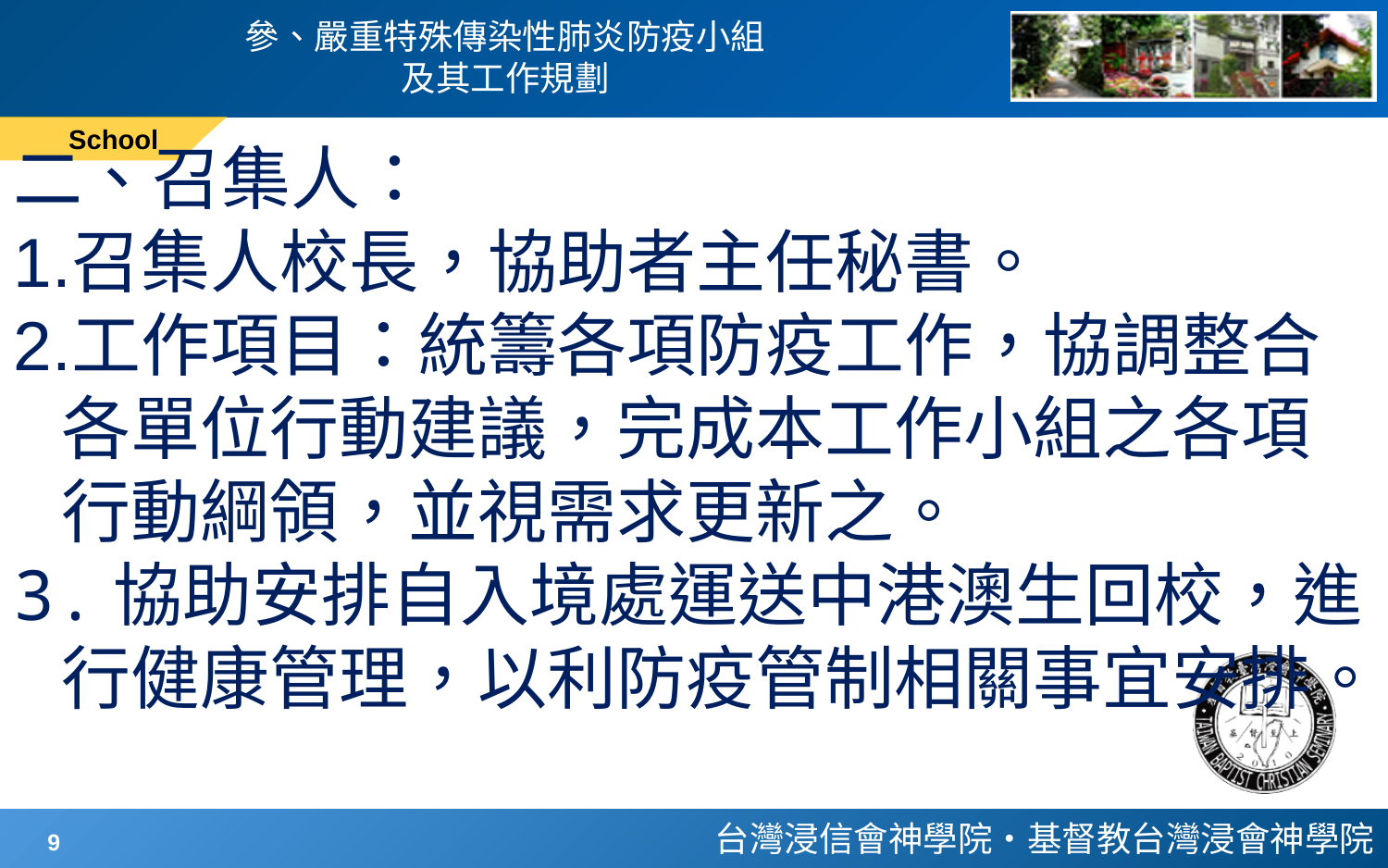

# 參、嚴重特殊傳染性肺炎防疫小組 及其工作規劃
School
二、召集人：
召集人校長，協助者主任秘書。
工作項目：統籌各項防疫工作，協調整合
  各單位行動建議，完成本工作小組之各項
  行動綱領，並視需求更新之。
3.協助安排自入境處運送中港澳生回校，進
  行健康管理，以利防疫管制相關事宜安排。